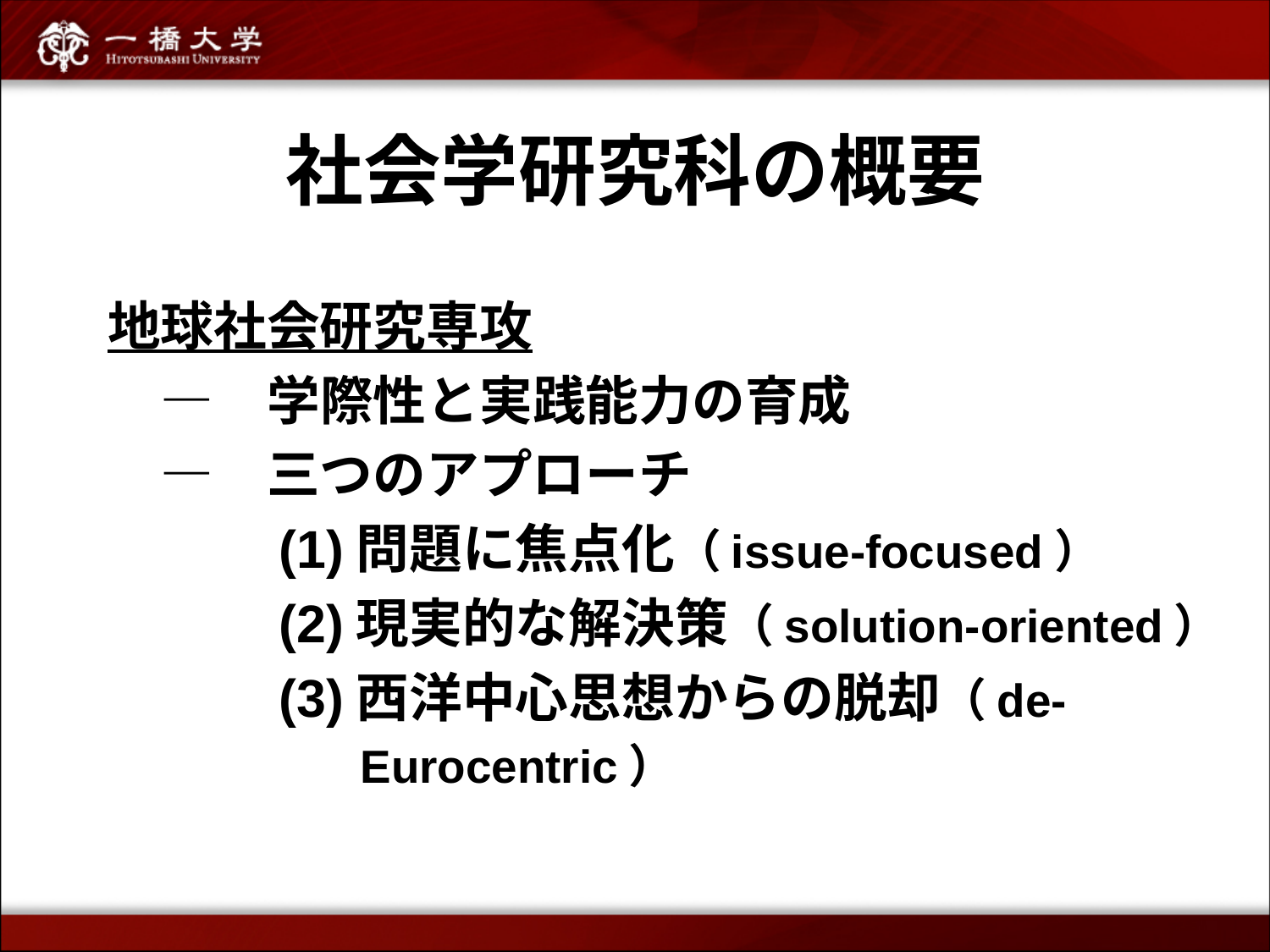

# 社会学研究科の概要
地球社会研究専攻
　―　学際性と実践能力の育成
　―　三つのアプローチ
　　　(1)問題に焦点化（issue-focused）
　　　(2)現実的な解決策（solution-oriented）
　　　(3)西洋中心思想からの脱却（de-
　　　　　 Eurocentric）